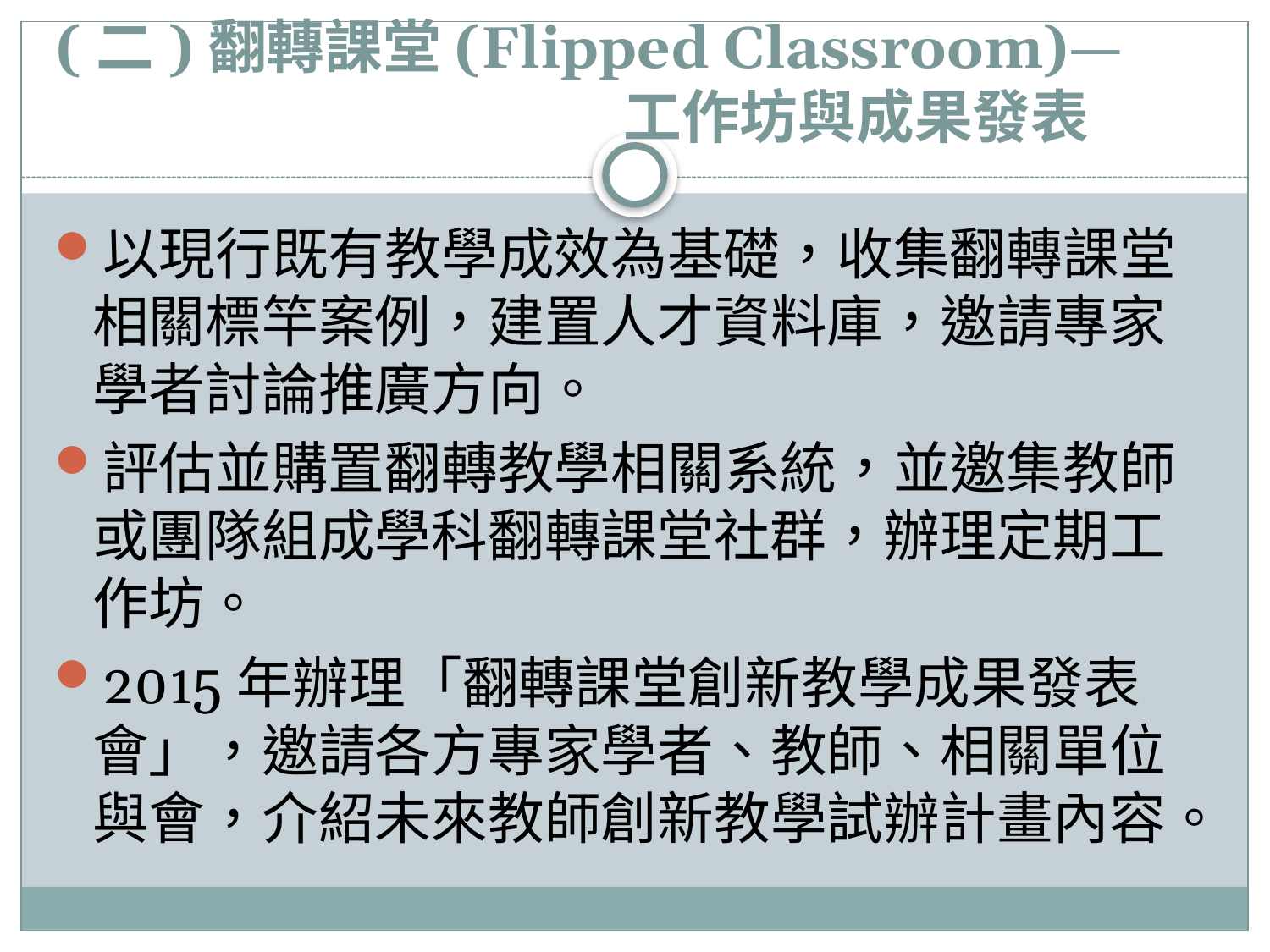

# (二)翻轉課堂(Flipped Classroom)—                                    工作坊與成果發表
以現行既有教學成效為基礎，收集翻轉課堂相關標竿案例，建置人才資料庫，邀請專家學者討論推廣方向。
評估並購置翻轉教學相關系統，並邀集教師或團隊組成學科翻轉課堂社群，辦理定期工作坊。
2015年辦理「翻轉課堂創新教學成果發表會」，邀請各方專家學者、教師、相關單位與會，介紹未來教師創新教學試辦計畫內容。